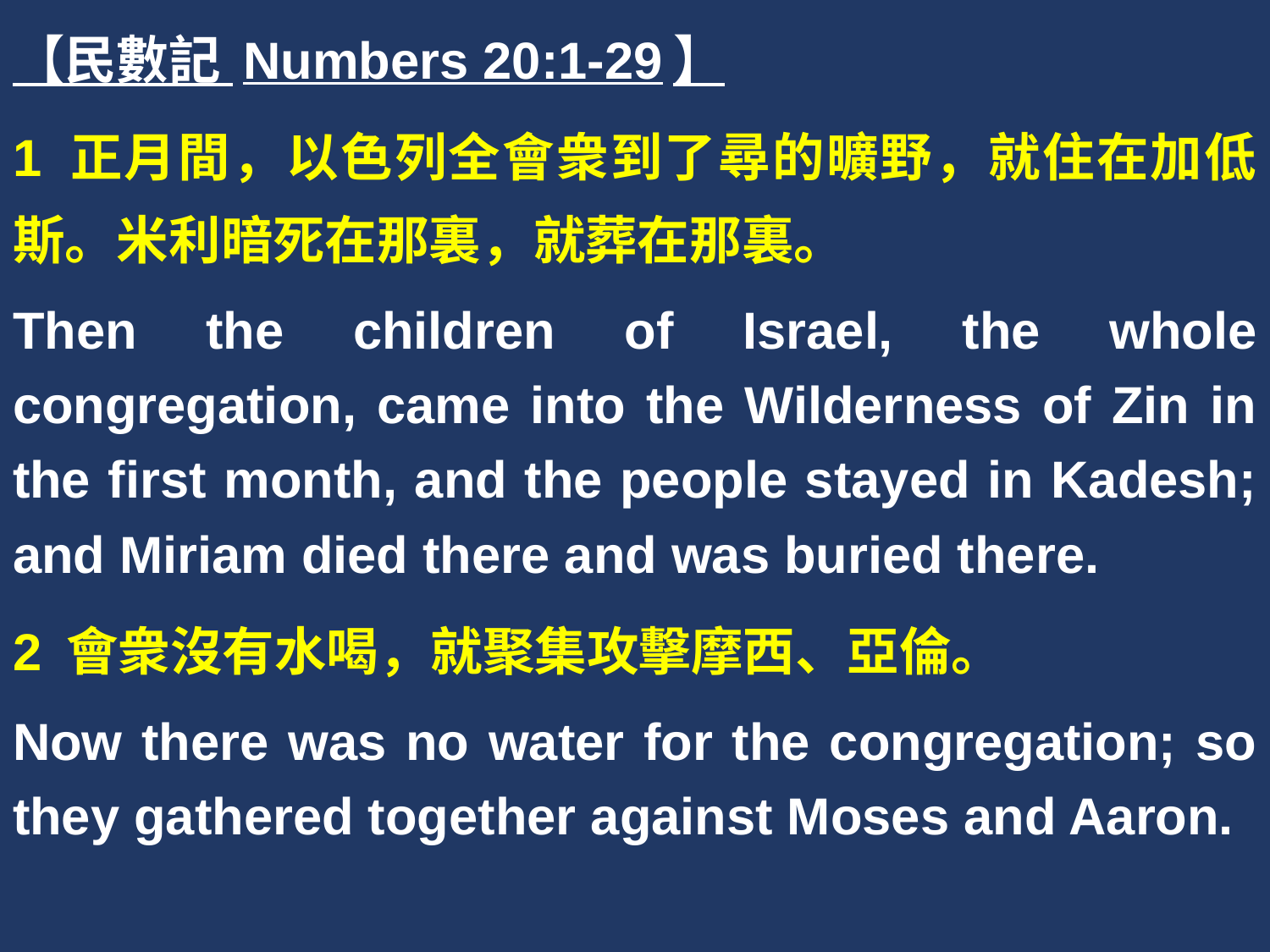

【民數記 Numbers 20:1-29】
1 正月間，以色列全會衆到了尋的曠野，就住在加低斯。米利暗死在那裏，就葬在那裏。
Then the children of Israel, the whole congregation, came into the Wilderness of Zin in the first month, and the people stayed in Kadesh; and Miriam died there and was buried there.
2 會衆沒有水喝，就聚集攻擊摩西、亞倫。
Now there was no water for the congregation; so they gathered together against Moses and Aaron.